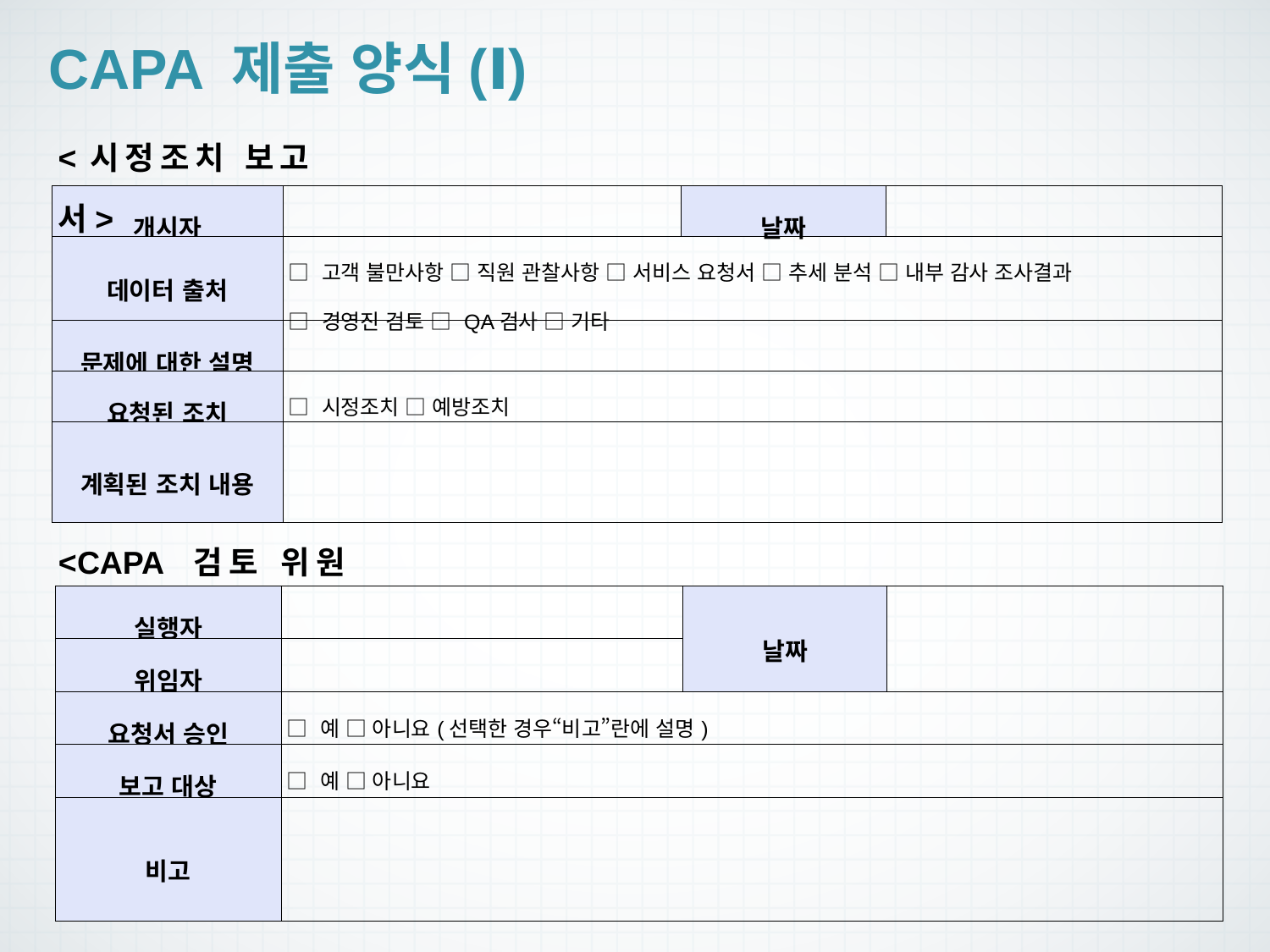

CAPA 제출 양식(Ⅰ)
<시정조치 보고서>
| 개시자 |  | 날짜 |  |
| --- | --- | --- | --- |
| 데이터 출처 | □ 고객 불만사항 □ 직원 관찰사항 □ 서비스 요청서 □ 추세 분석 □ 내부 감사 조사결과 □ 경영진 검토 □ QA검사 □ 기타 |  |  |
| 문제에 대한 설명 |  |  |  |
| 요청된 조치 | □ 시정조치 □ 예방조치 |  |  |
| 계획된 조치 내용 |  |  |  |
<CAPA 검토 위원회>
| 실행자 |  | 날짜 |  |
| --- | --- | --- | --- |
| 위임자 |  |  |  |
| 요청서 승인 | □ 예 □ 아니요(선택한 경우“비고”란에 설명) |  |  |
| 보고 대상 | □ 예 □ 아니요 |  |  |
| 비고 |  |  |  |